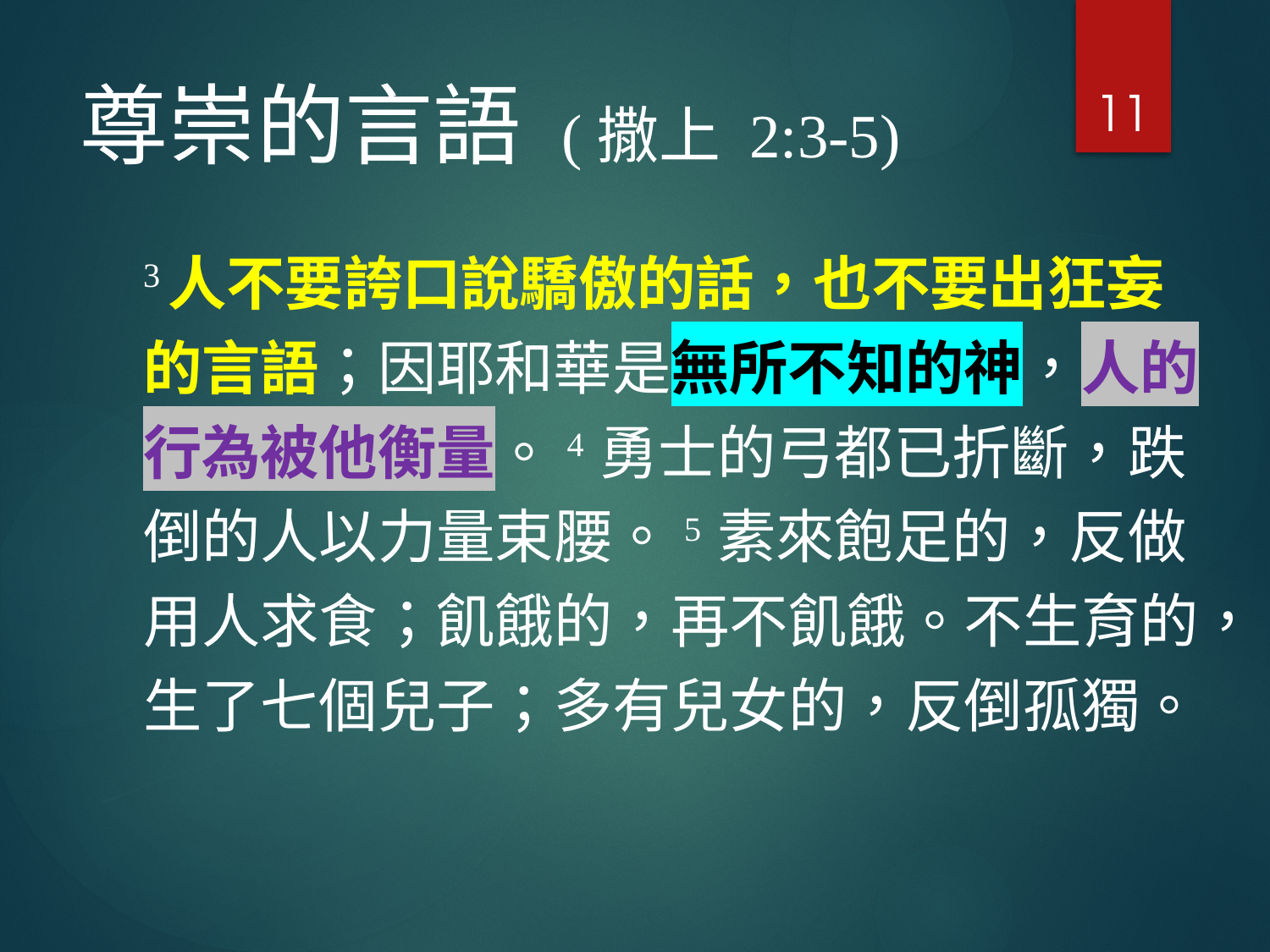

11
# 尊崇的言語 (撒上 2:3-5)
3人不要誇口說驕傲的話，也不要出狂妄的言語；因耶和華是無所不知的神，人的行為被他衡量。4 勇士的弓都已折斷，跌倒的人以力量束腰。5 素來飽足的，反做用人求食；飢餓的，再不飢餓。不生育的，生了七個兒子；多有兒女的，反倒孤獨。